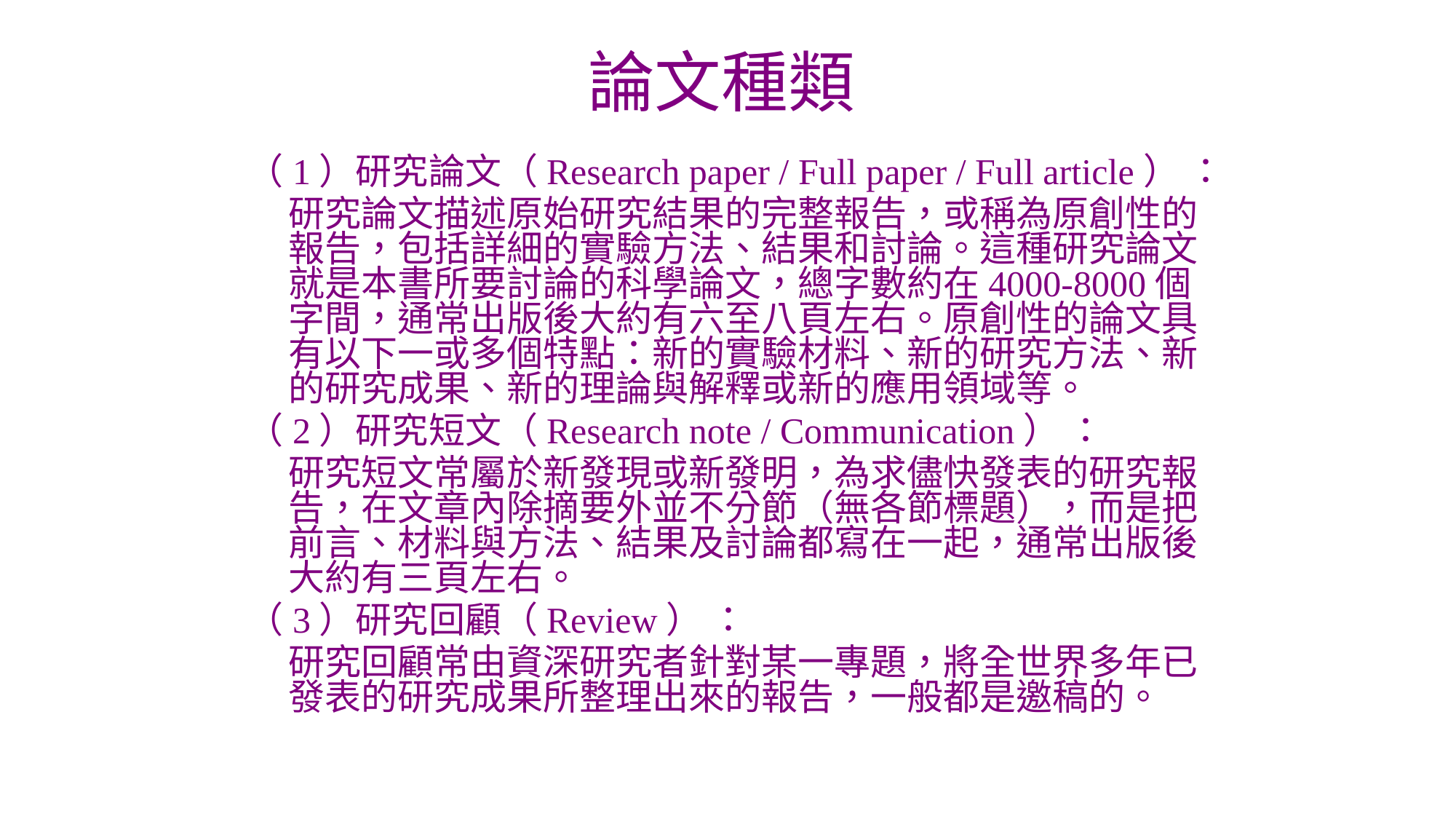

# 論文種類
（1）研究論文（Research paper / Full paper / Full article） ：
	研究論文描述原始研究結果的完整報告，或稱為原創性的報告，包括詳細的實驗方法、結果和討論。這種研究論文就是本書所要討論的科學論文，總字數約在4000-8000個字間，通常出版後大約有六至八頁左右。原創性的論文具有以下一或多個特點：新的實驗材料、新的研究方法、新的研究成果、新的理論與解釋或新的應用領域等。
（2）研究短文（Research note / Communication） ：
	研究短文常屬於新發現或新發明，為求儘快發表的研究報告，在文章內除摘要外並不分節（無各節標題），而是把前言、材料與方法、結果及討論都寫在一起，通常出版後大約有三頁左右。
（3）研究回顧（Review） ：
	研究回顧常由資深研究者針對某一專題，將全世界多年已發表的研究成果所整理出來的報告，一般都是邀稿的。